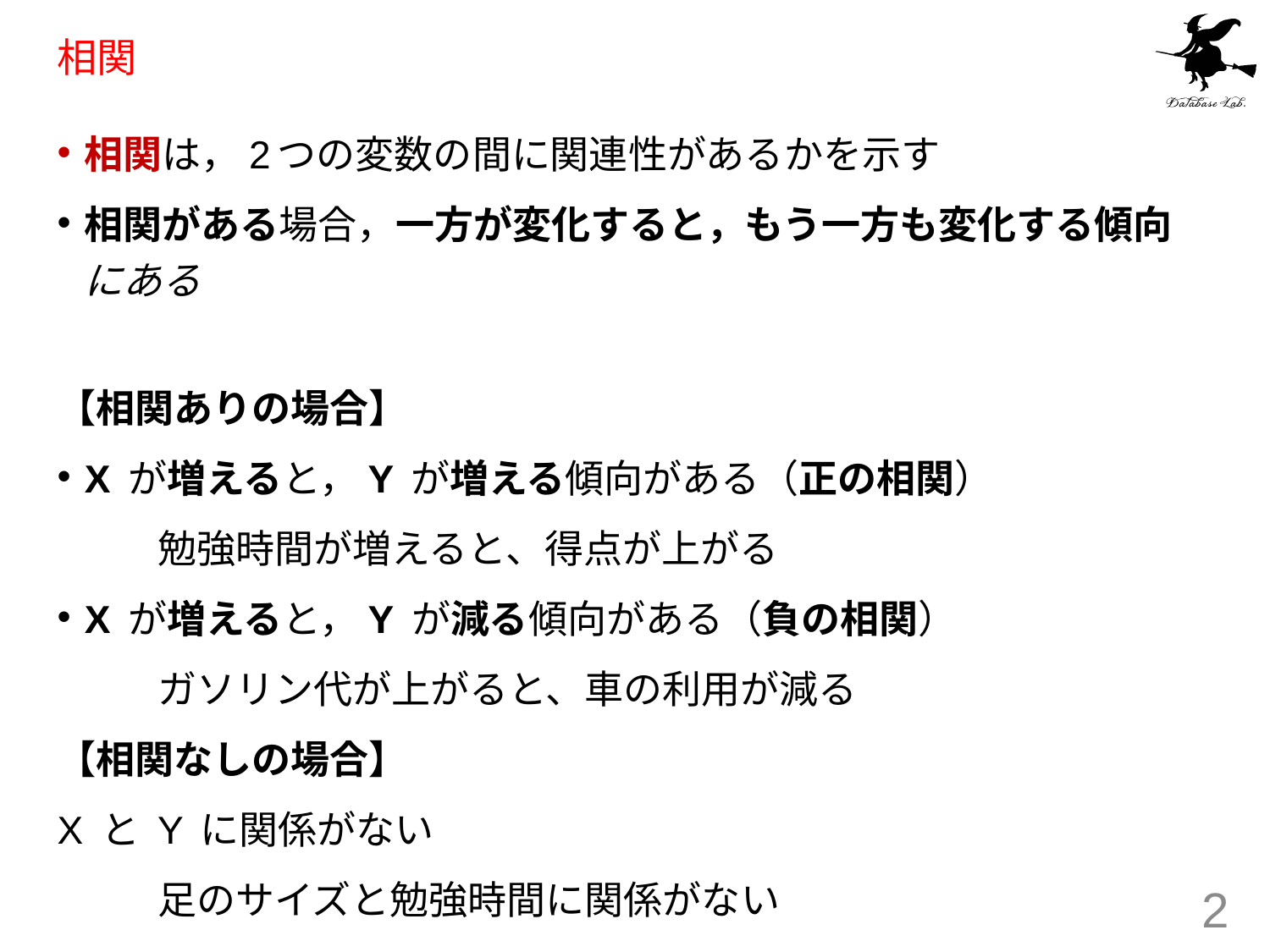

# 相関
相関は，2つの変数の間に関連性があるかを示す
相関がある場合，一方が変化すると，もう一方も変化する傾向にある

【相関ありの場合】
X が増えると，Y が増える傾向がある（正の相関）
	勉強時間が増えると、得点が上がる
X が増えると，Y が減る傾向がある（負の相関）
	ガソリン代が上がると、車の利用が減る
【相関なしの場合】
X と Y に関係がない
	足のサイズと勉強時間に関係がない
2